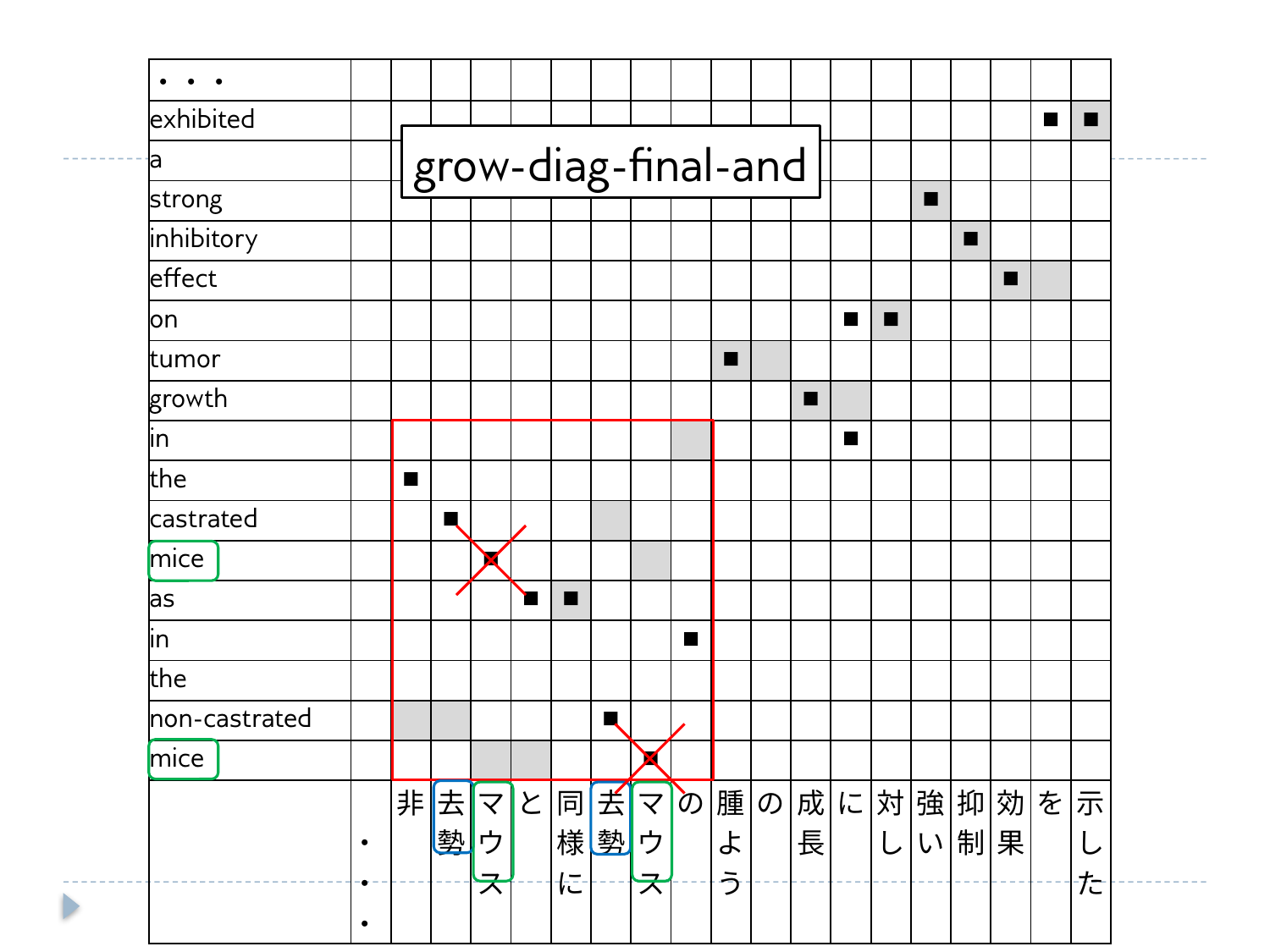

| ・・・ |  |  |  |  |  |  |  |  |  |  |  |  |  |  |  |  |  |  |  |
| --- | --- | --- | --- | --- | --- | --- | --- | --- | --- | --- | --- | --- | --- | --- | --- | --- | --- | --- | --- |
| exhibited |  |  |  |  |  |  |  |  |  |  |  |  |  |  |  |  |  | ■ | ■ |
| a |  |  |  |  |  |  |  |  |  |  |  |  |  |  |  |  |  |  |  |
| strong |  |  |  |  |  |  |  |  |  |  |  |  |  |  | ■ |  |  |  |  |
| inhibitory |  |  |  |  |  |  |  |  |  |  |  |  |  |  |  | ■ |  |  |  |
| effect |  |  |  |  |  |  |  |  |  |  |  |  |  |  |  |  | ■ |  |  |
| on |  |  |  |  |  |  |  |  |  |  |  |  | ■ | ■ |  |  |  |  |  |
| tumor |  |  |  |  |  |  |  |  |  | ■ |  |  |  |  |  |  |  |  |  |
| growth |  |  |  |  |  |  |  |  |  |  |  | ■ |  |  |  |  |  |  |  |
| in |  |  |  |  |  |  |  |  |  |  |  |  | ■ |  |  |  |  |  |  |
| the |  | ■ |  |  |  |  |  |  |  |  |  |  |  |  |  |  |  |  |  |
| castrated |  |  | ■ |  |  |  |  |  |  |  |  |  |  |  |  |  |  |  |  |
| mice |  |  |  | ■ |  |  |  |  |  |  |  |  |  |  |  |  |  |  |  |
| as |  |  |  |  | ■ | ■ |  |  |  |  |  |  |  |  |  |  |  |  |  |
| in |  |  |  |  |  |  |  |  | ■ |  |  |  |  |  |  |  |  |  |  |
| the |  |  |  |  |  |  |  |  |  |  |  |  |  |  |  |  |  |  |  |
| non-castrated |  |  |  |  |  |  | ■ |  |  |  |  |  |  |  |  |  |  |  |  |
| mice |  |  |  |  |  |  |  | ■ |  |  |  |  |  |  |  |  |  |  |  |
|  | ・・・ | 非 | 去 勢 | マ ウ ス | と | 同 様 に | 去 勢 | マ ウ ス | の | 腫 よ う | の | 成 長 | に | 対 し | 強 い | 抑 制 | 効 果 | を | 示 し た |
grow-diag-final-and